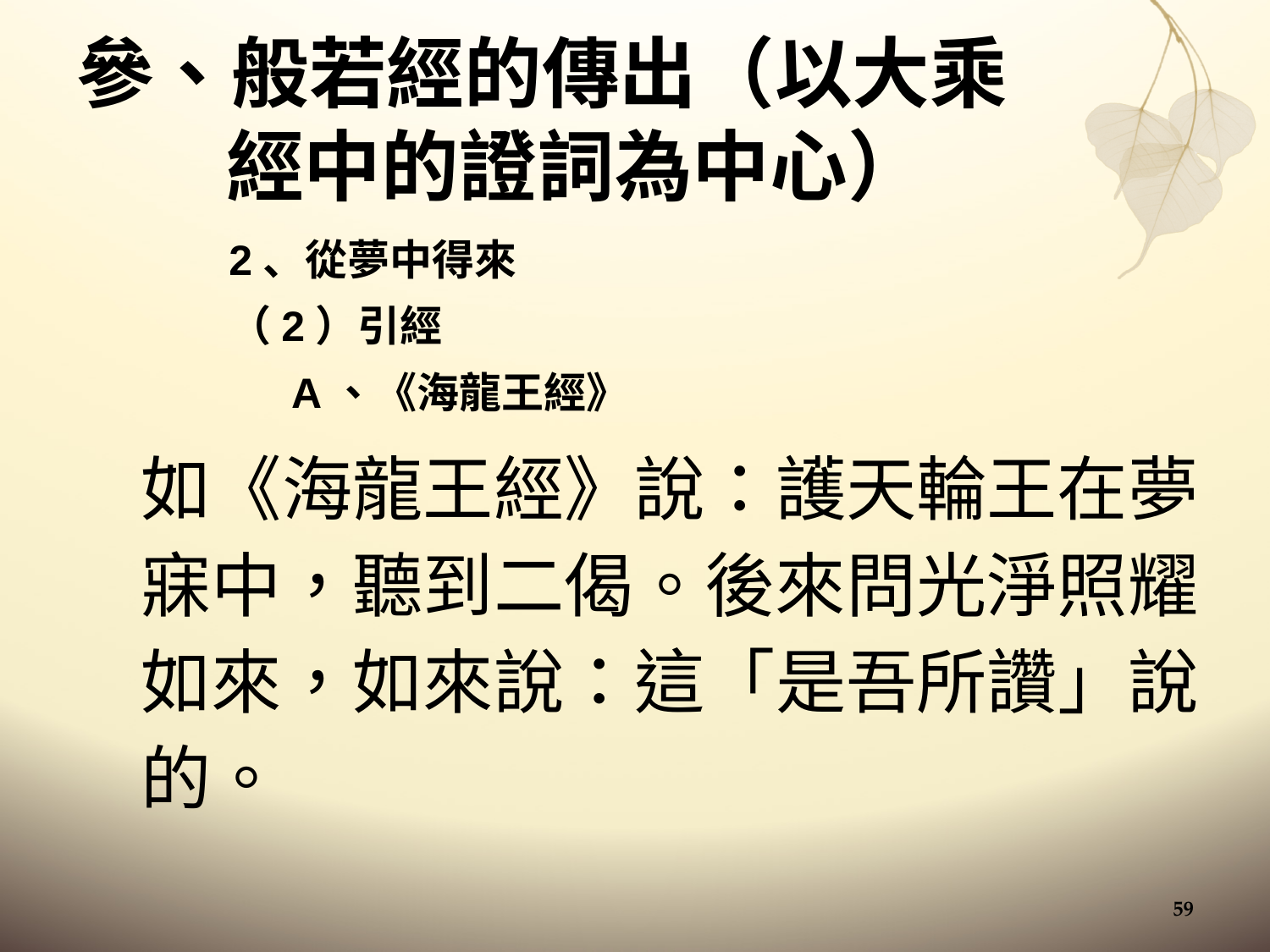

# 參、般若經的傳出（以大乘經中的證詞為中心）
2、從夢中得來
（2）引經
A、《海龍王經》
如《海龍王經》說：護天輪王在夢寐中，聽到二偈。後來問光淨照耀如來，如來說：這「是吾所讚」說的。
59